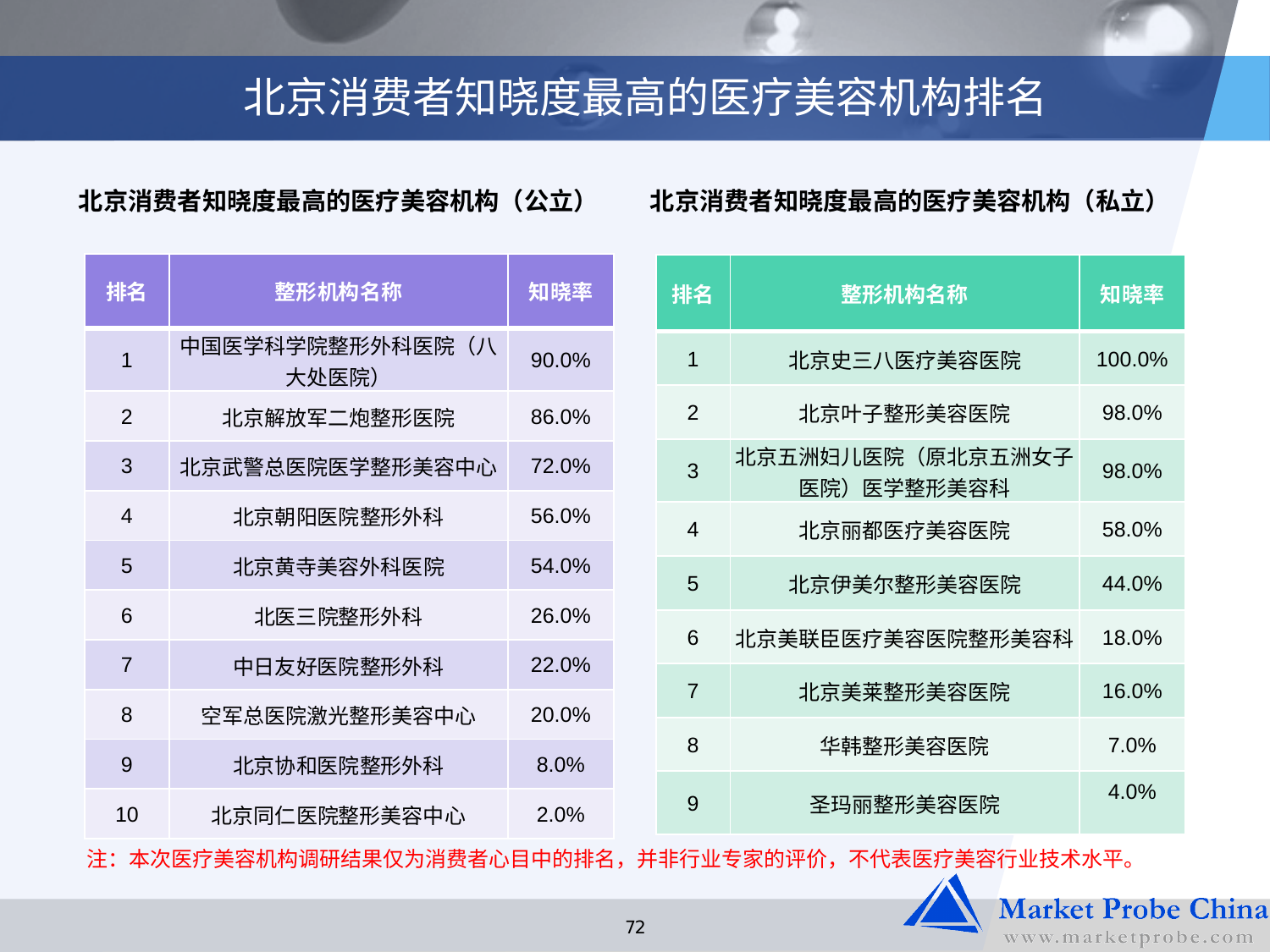

# 北京消费者知晓度最高的医疗美容机构排名
北京消费者知晓度最高的医疗美容机构（公立）
北京消费者知晓度最高的医疗美容机构（私立）
| 排名 | 整形机构名称 | 知晓率 |
| --- | --- | --- |
| 1 | 中国医学科学院整形外科医院（八大处医院） | 90.0% |
| 2 | 北京解放军二炮整形医院 | 86.0% |
| 3 | 北京武警总医院医学整形美容中心 | 72.0% |
| 4 | 北京朝阳医院整形外科 | 56.0% |
| 5 | 北京黄寺美容外科医院 | 54.0% |
| 6 | 北医三院整形外科 | 26.0% |
| 7 | 中日友好医院整形外科 | 22.0% |
| 8 | 空军总医院激光整形美容中心 | 20.0% |
| 9 | 北京协和医院整形外科 | 8.0% |
| 10 | 北京同仁医院整形美容中心 | 2.0% |
| 排名 | 整形机构名称 | 知晓率 |
| --- | --- | --- |
| 1 | 北京史三八医疗美容医院 | 100.0% |
| 2 | 北京叶子整形美容医院 | 98.0% |
| 3 | 北京五洲妇儿医院（原北京五洲女子医院）医学整形美容科 | 98.0% |
| 4 | 北京丽都医疗美容医院 | 58.0% |
| 5 | 北京伊美尔整形美容医院 | 44.0% |
| 6 | 北京美联臣医疗美容医院整形美容科 | 18.0% |
| 7 | 北京美莱整形美容医院 | 16.0% |
| 8 | 华韩整形美容医院 | 7.0% |
| 9 | 圣玛丽整形美容医院 | 4.0% |
注：本次医疗美容机构调研结果仅为消费者心目中的排名，并非行业专家的评价，不代表医疗美容行业技术水平。
72